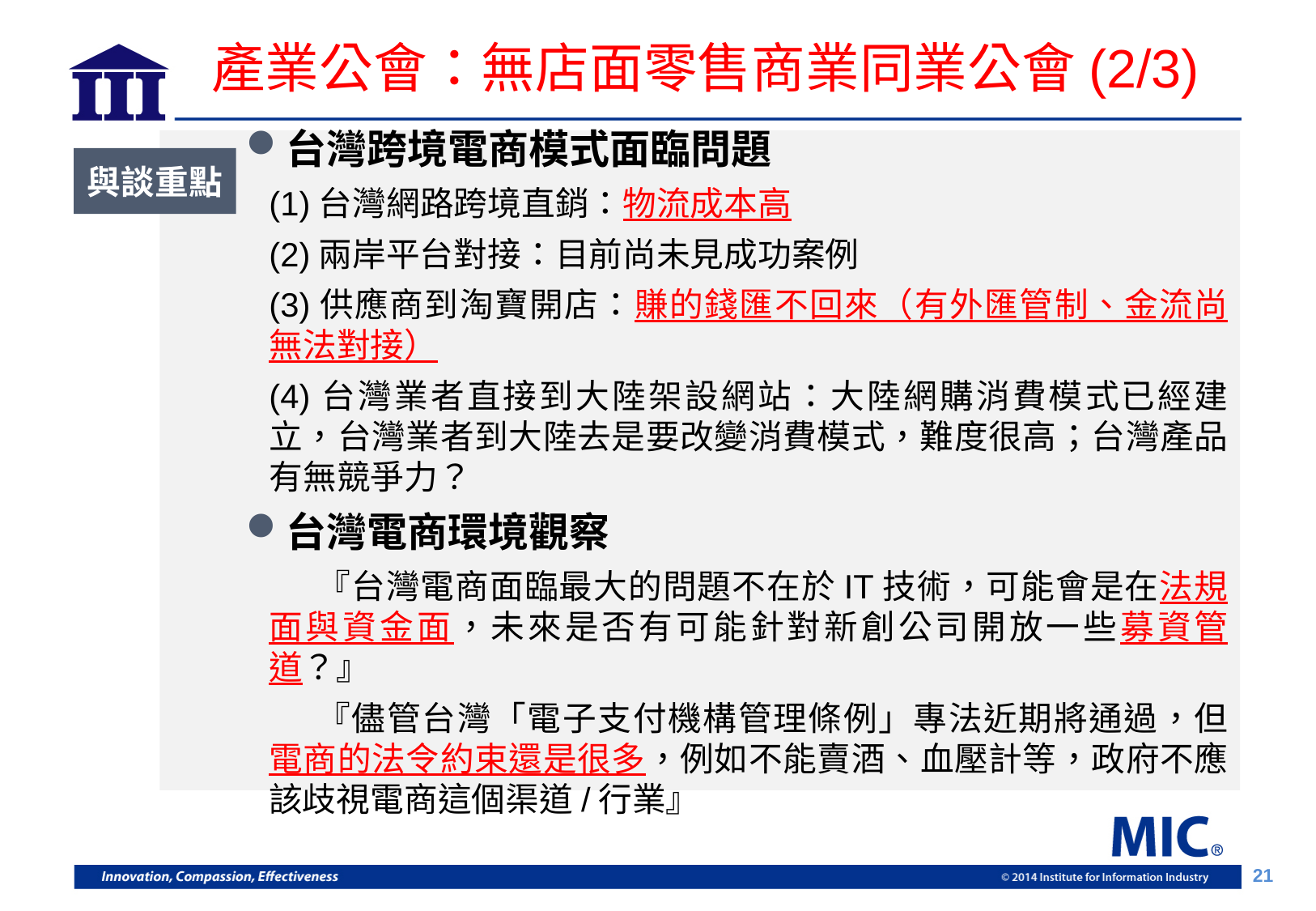

產業公會：無店面零售商業同業公會(2/3)

台灣跨境電商模式面臨問題
(1)台灣網路跨境直銷：物流成本高
(2)兩岸平台對接：目前尚未見成功案例
(3)供應商到淘寶開店：賺的錢匯不回來（有外匯管制、金流尚無法對接）
(4)台灣業者直接到大陸架設網站：大陸網購消費模式已經建立，台灣業者到大陸去是要改變消費模式，難度很高；台灣產品有無競爭力？
台灣電商環境觀察
『台灣電商面臨最大的問題不在於IT技術，可能會是在法規面與資金面，未來是否有可能針對新創公司開放一些募資管道？』
『儘管台灣「電子支付機構管理條例」專法近期將通過，但電商的法令約束還是很多，例如不能賣酒、血壓計等，政府不應該歧視電商這個渠道/行業』

與談重點